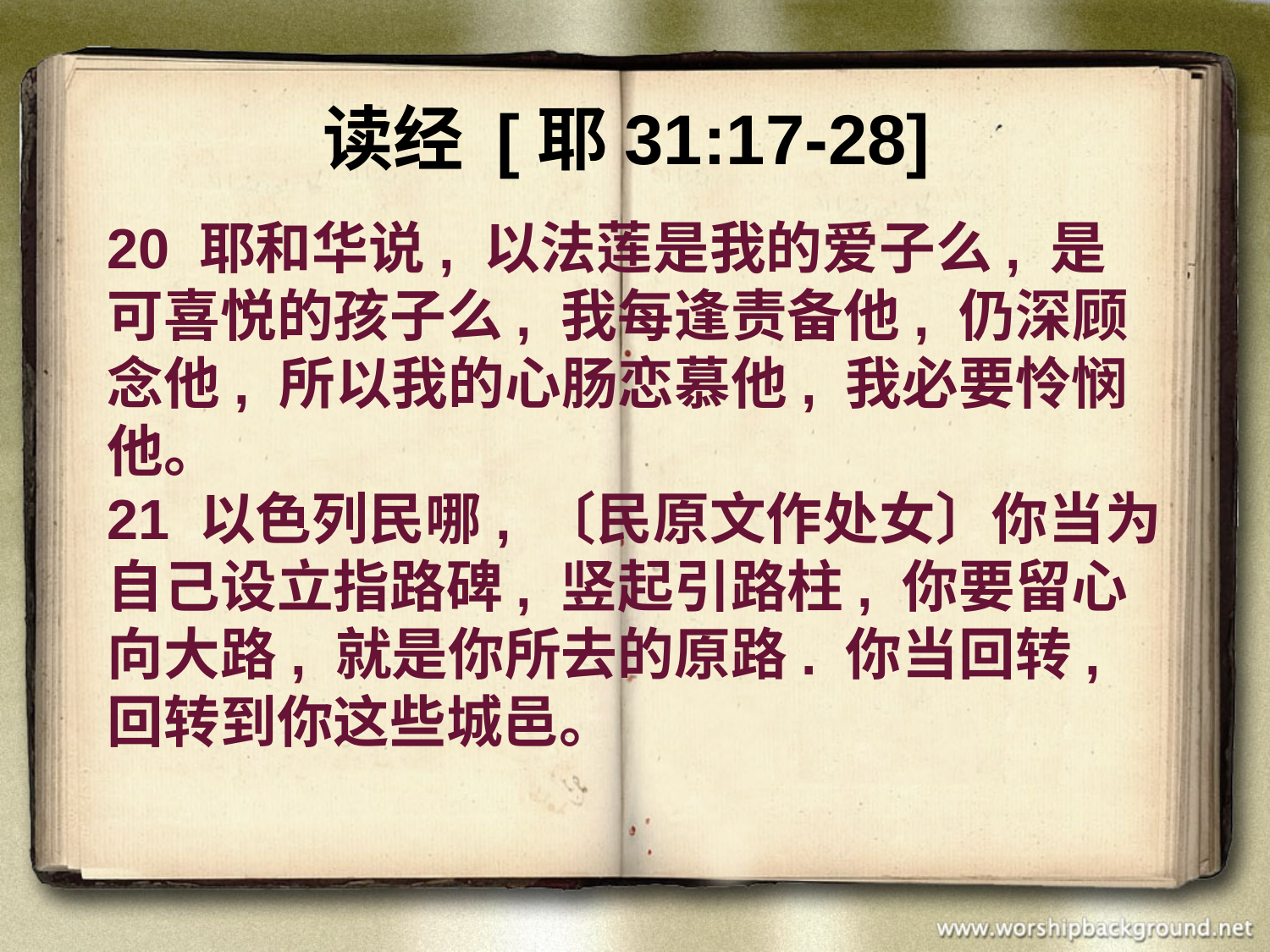

# 读经 [耶31:17-28]
20 耶和华说, 以法莲是我的爱子么, 是可喜悦的孩子么, 我每逢责备他, 仍深顾念他, 所以我的心肠恋慕他, 我必要怜悯他。
21 以色列民哪, 〔民原文作处女〕你当为自己设立指路碑, 竖起引路柱, 你要留心向大路, 就是你所去的原路. 你当回转, 回转到你这些城邑。